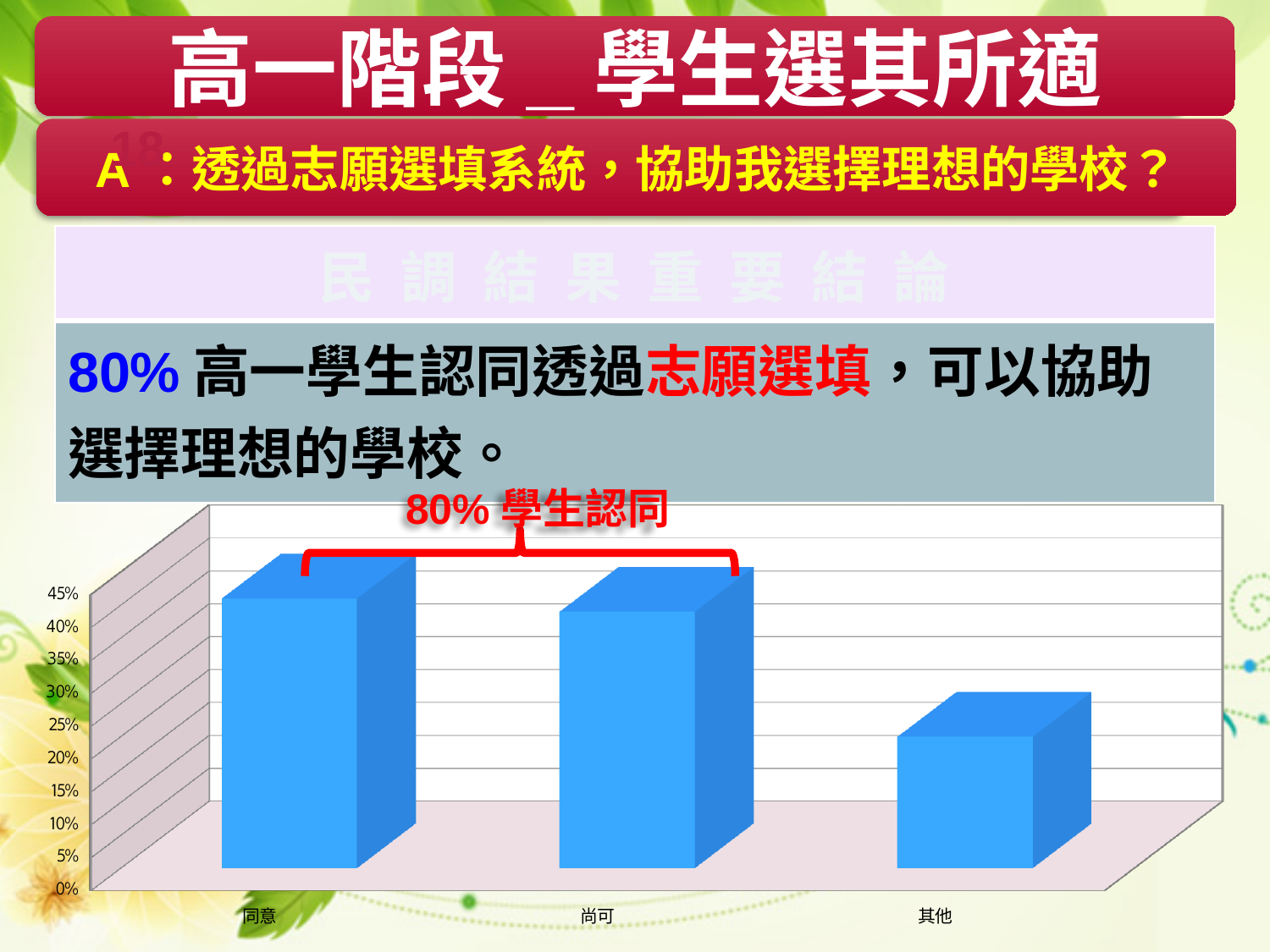

高一階段_學生選其所適
18
A：透過志願選填系統，協助我選擇理想的學校？
| 民 調 結 果 重 要 結 論 |
| --- |
| 80%高一學生認同透過志願選填，可以協助選擇理想的學校。 |

80%學生認同

[unsupported chart]